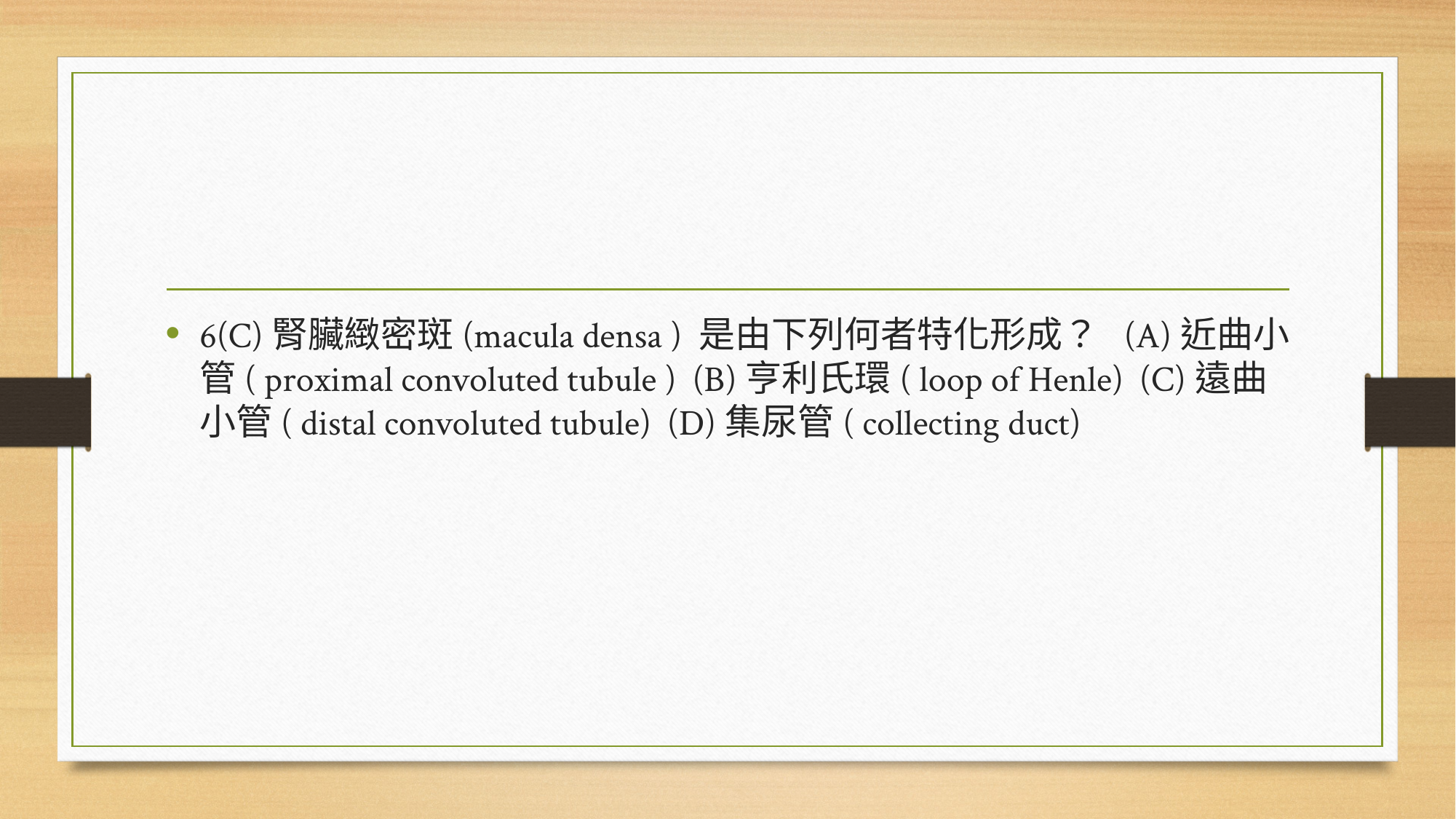

#
6(C)腎臟緻密斑(macula densa ) 是由下列何者特化形成？  (A)近曲小管( proximal convoluted tubule )  (B)亨利氏環( loop of Henle)  (C)遠曲小管( distal convoluted tubule)  (D)集尿管( collecting duct)